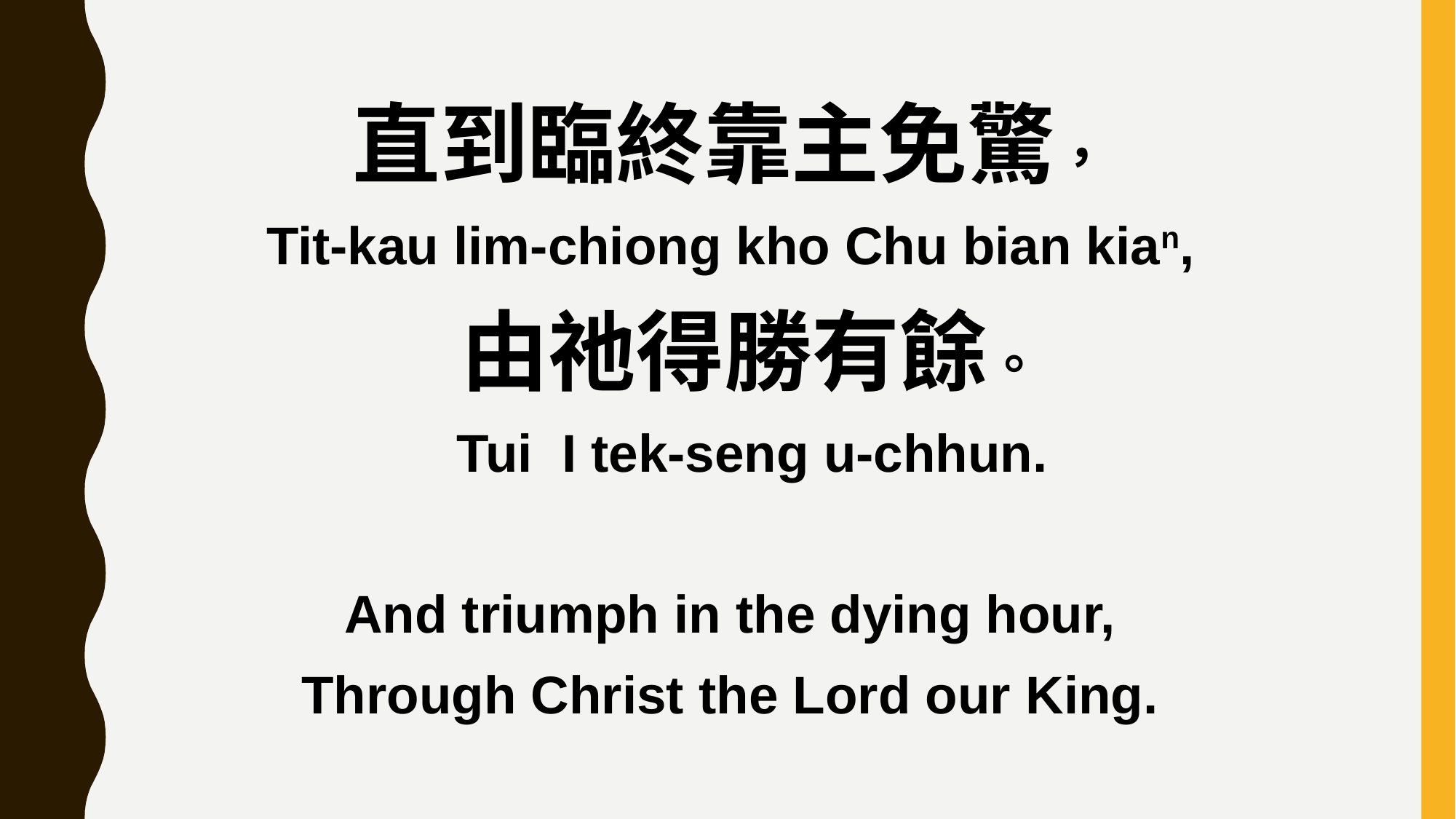

直到臨終靠主免驚，
Tit-kau lim-chiong kho Chu bian kian,
 由祂得勝有餘。
   Tui  I tek-seng u-chhun.

And triumph in the dying hour,
Through Christ the Lord our King.